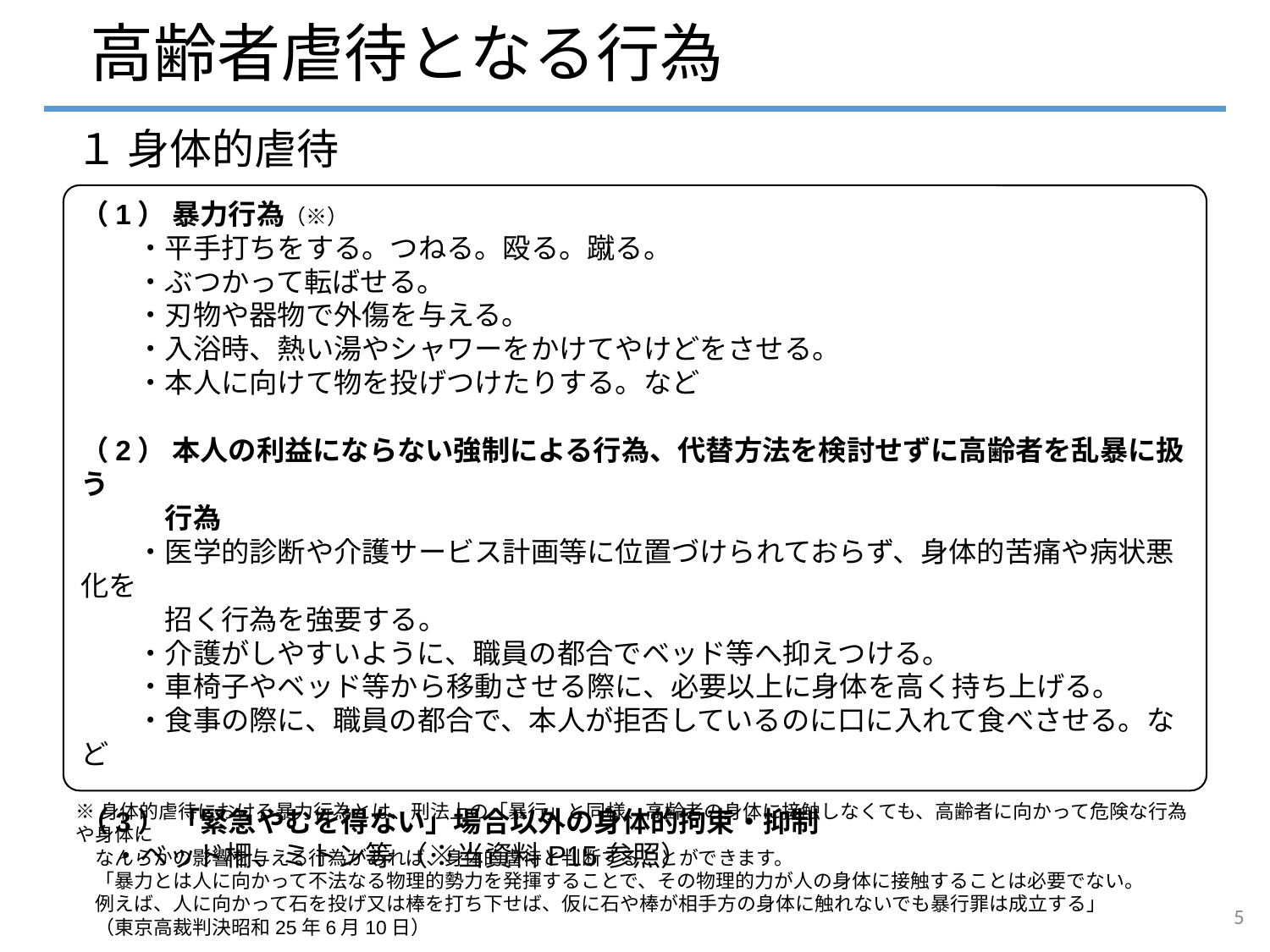

# 高齢者虐待となる行為
１ 身体的虐待
（1） 暴力行為（※）
　　・平手打ちをする。つねる。殴る。蹴る。
　　・ぶつかって転ばせる。
　　・刃物や器物で外傷を与える。
　　・入浴時、熱い湯やシャワーをかけてやけどをさせる。
　　・本人に向けて物を投げつけたりする。など

（2） 本人の利益にならない強制による行為、代替方法を検討せずに高齢者を乱暴に扱う
　　　行為
　　・医学的診断や介護サービス計画等に位置づけられておらず、身体的苦痛や病状悪化を
　　　招く行為を強要する。
　　・介護がしやすいように、職員の都合でベッド等へ抑えつける。
　　・車椅子やベッド等から移動させる際に、必要以上に身体を高く持ち上げる。
　　・食事の際に、職員の都合で、本人が拒否しているのに口に入れて食べさせる。など

（3） 「緊急やむを得ない」場合以外の身体的拘束・抑制
     ・ベッド柵、ミトン等 （※当資料P15参照）

※身体的虐待における暴力行為とは、刑法上の「暴行」と同様、高齢者の身体に接触しなくても、高齢者に向かって危険な行為や身体に
　なんらかの影響を与える行為があれば、身体的虐待と判断することができます。
　「暴力とは人に向かって不法なる物理的勢力を発揮することで、その物理的力が人の身体に接触することは必要でない。
　例えば、人に向かって石を投げ又は棒を打ち下せば、仮に石や棒が相手方の身体に触れないでも暴行罪は成立する」
　（東京高裁判決昭和25年6月10日）
5